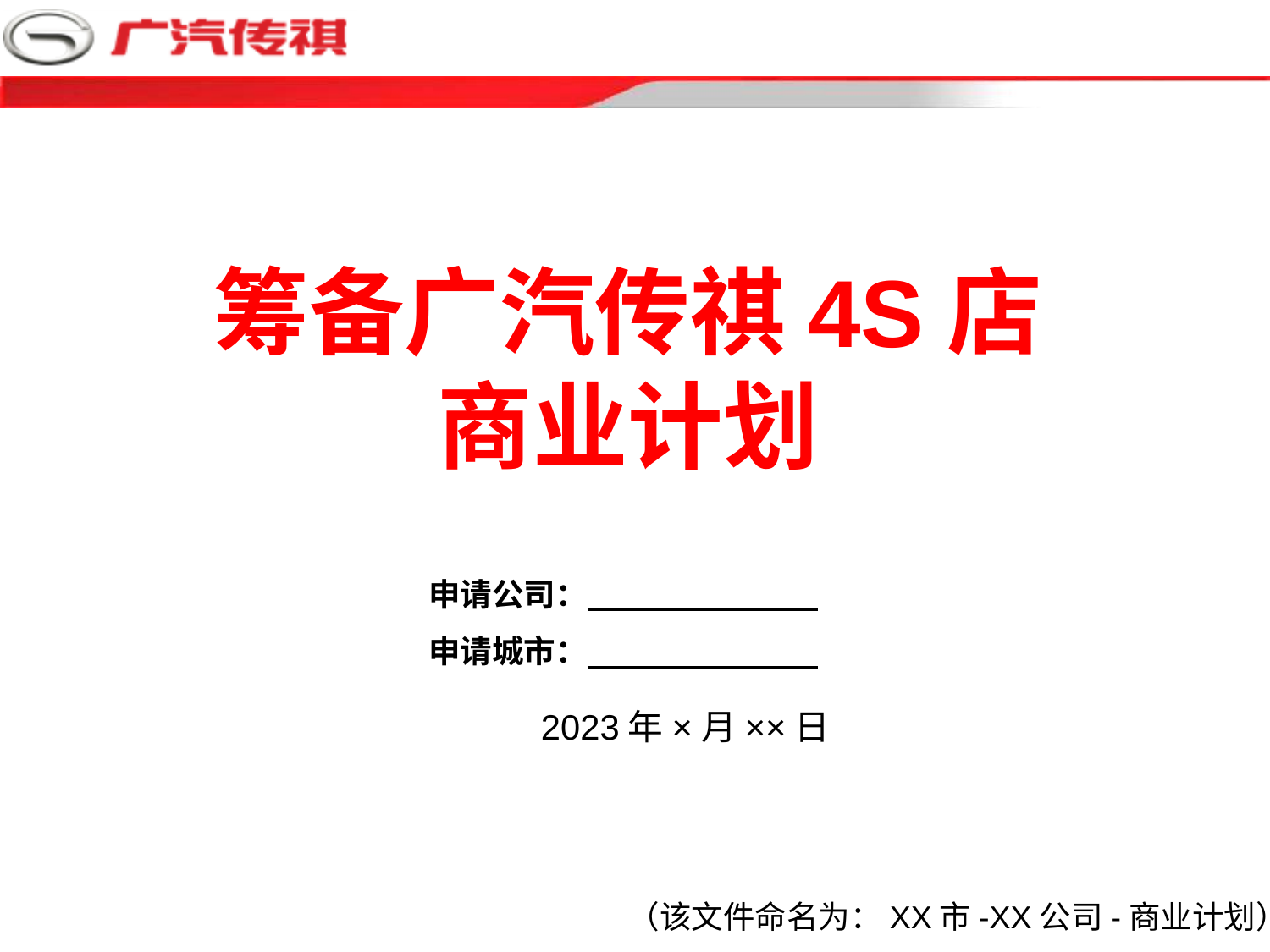

筹备广汽传祺4S店
商业计划
申请公司：
申请城市：
2023年×月××日
（该文件命名为：XX市-XX公司-商业计划）